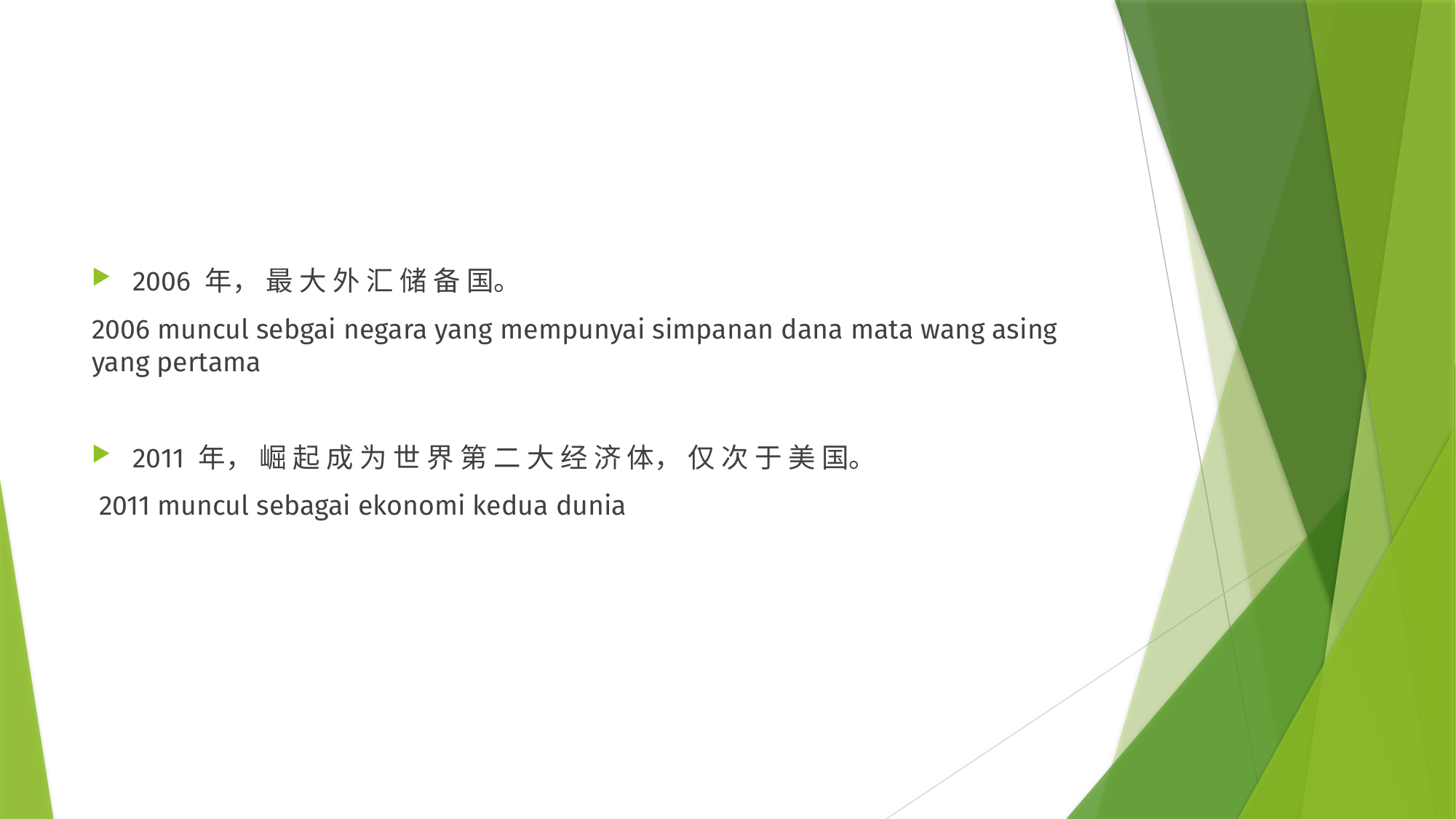

#
2006 年， 最 大 外 汇 储 备 国。
2006 muncul sebgai negara yang mempunyai simpanan dana mata wang asing yang pertama

2011 年， 崛 起 成 为 世 界 第 二 大 经 济 体， 仅 次 于 美 国。
 2011 muncul sebagai ekonomi kedua dunia